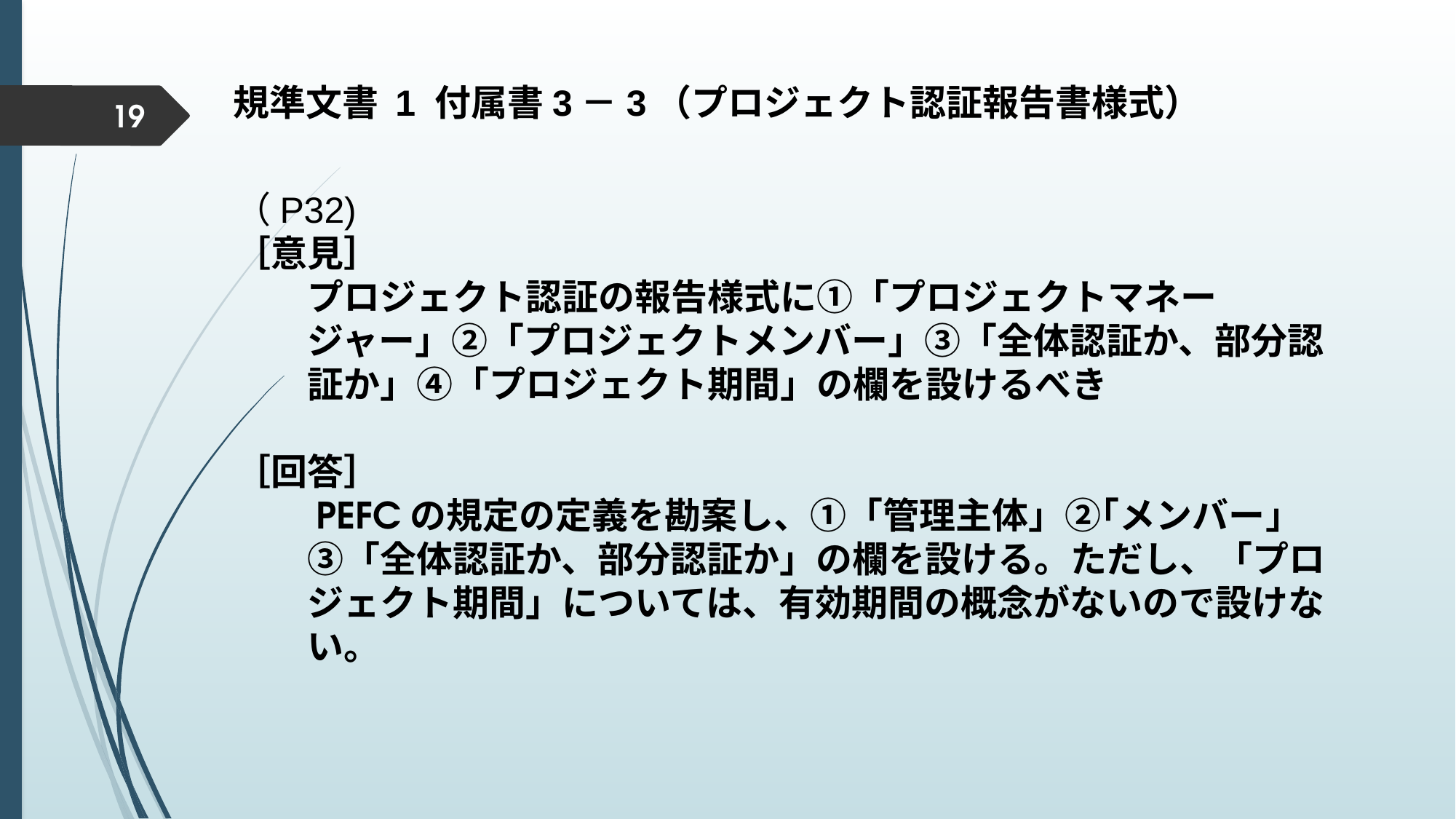

規準文書 1 付属書3－3（プロジェクト認証報告書様式）
19

（P32)
［意見］
　　プロジェクト認証の報告様式に①「プロジェクトマネー
　　ジャー」②「プロジェクトメンバー」③「全体認証か、部分認
　　証か」④「プロジェクト期間」の欄を設けるべき

［回答］
　　PEFCの規定の定義を勘案し、①「管理主体」②｢メンバー｣
　　③「全体認証か、部分認証か」の欄を設ける。ただし、「プロ
　　ジェクト期間」については、有効期間の概念がないので設けな
　　い。